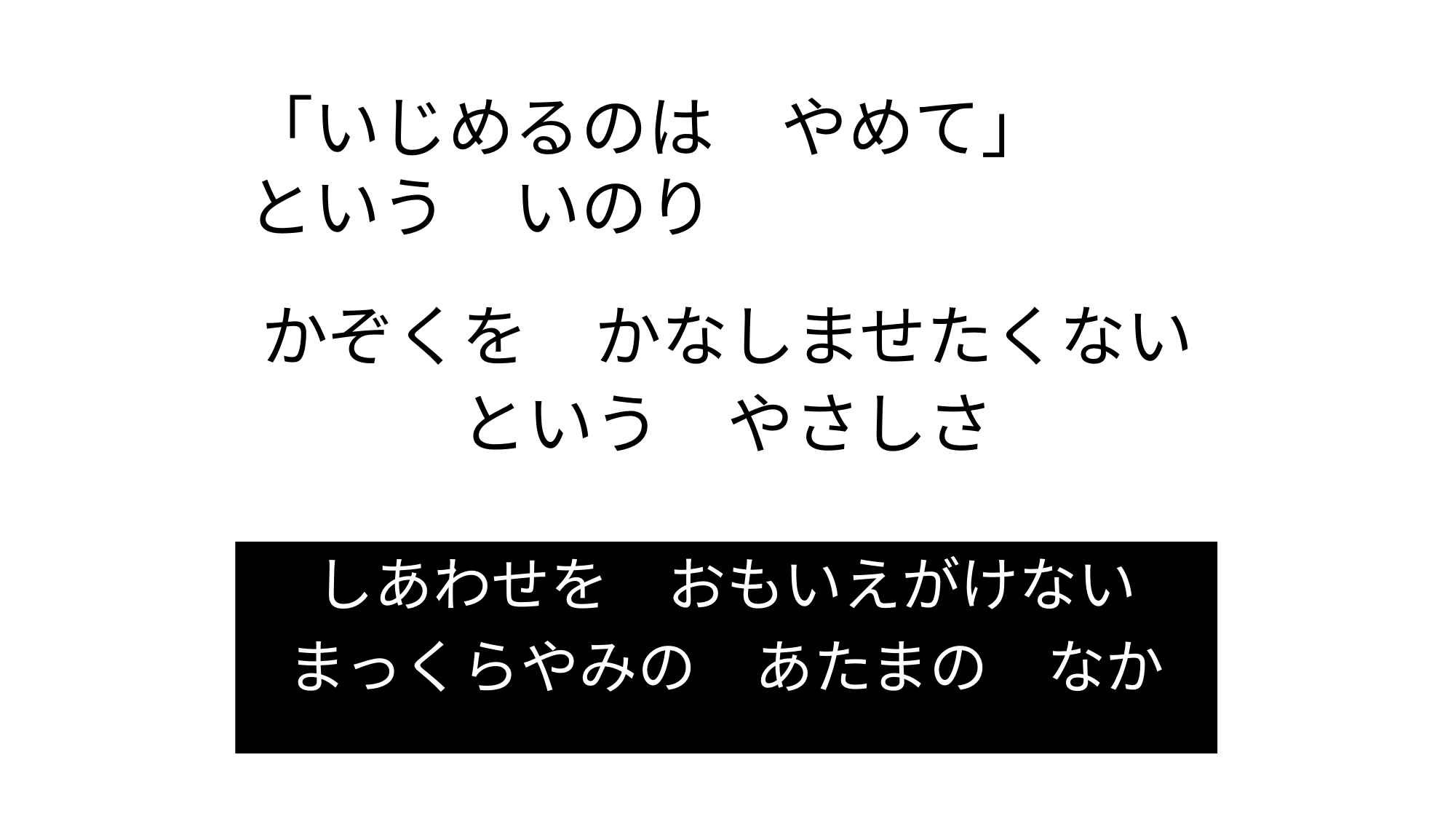

# 「いじめるのは　やめて」 という　いのり
かぞくを　かなしませたくない
という　やさしさ

しあわせを　おもいえがけない
まっくらやみの　あたまの　なか